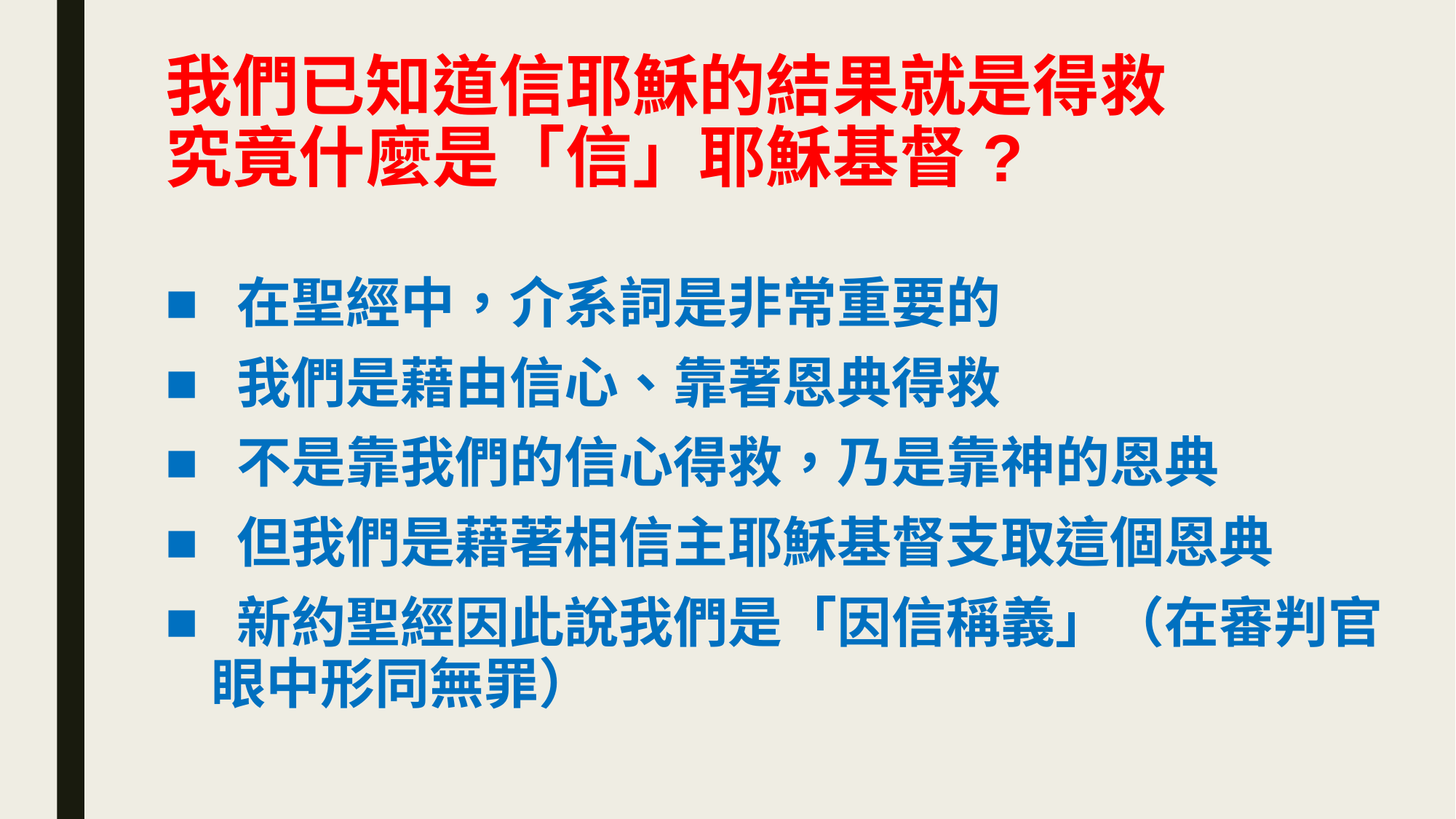

# 我們已知道信耶穌的結果就是得救 究竟什麼是「信」耶穌基督?
 在聖經中，介系詞是非常重要的
 我們是藉由信心、靠著恩典得救
 不是靠我們的信心得救，乃是靠神的恩典
 但我們是藉著相信主耶穌基督支取這個恩典
 新約聖經因此說我們是「因信稱義」（在審判官眼中形同無罪）